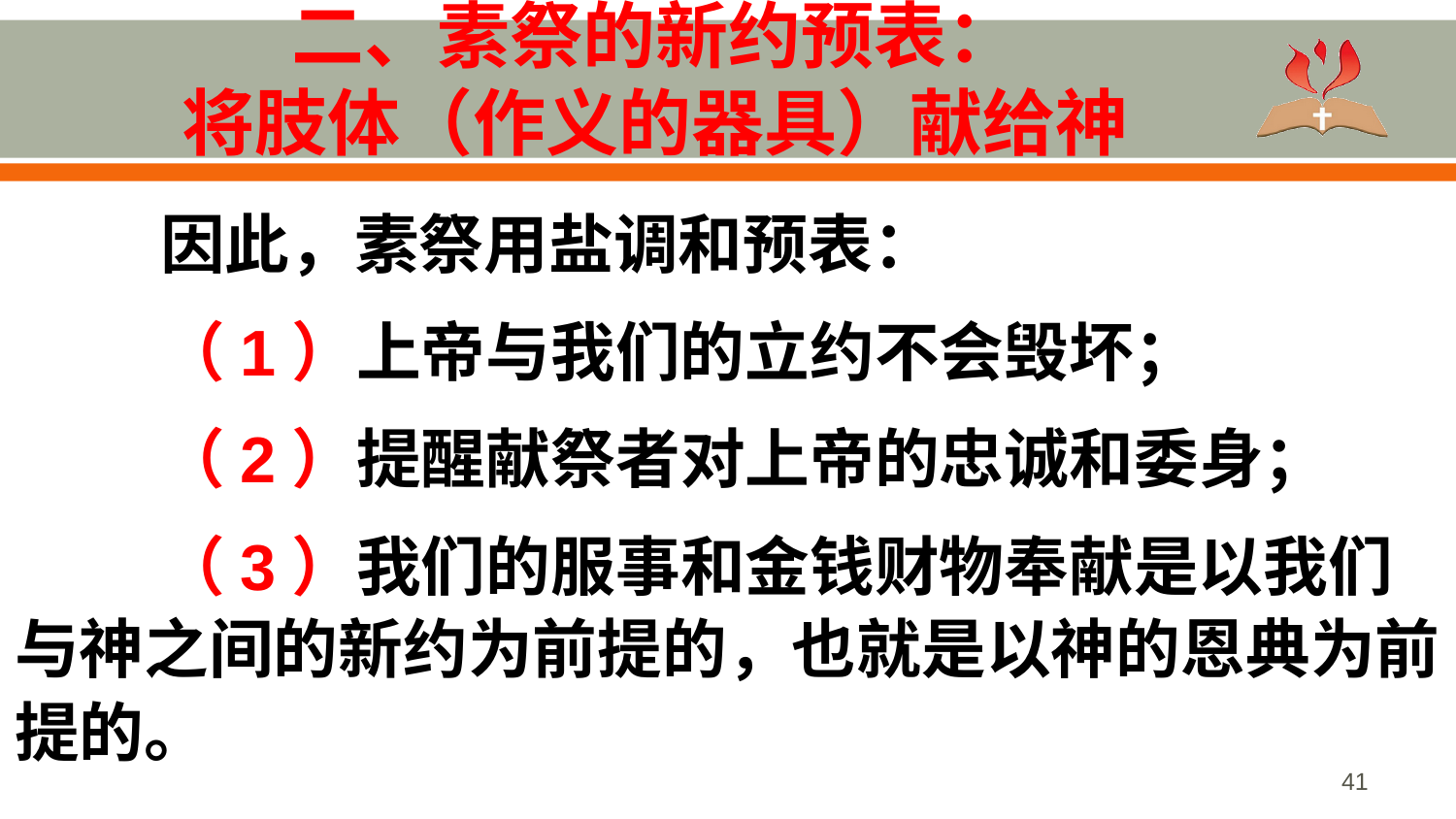

# 二、素祭的新约预表： 将肢体（作义的器具）献给神
	因此，素祭用盐调和预表：
	（1）上帝与我们的立约不会毁坏；
	（2）提醒献祭者对上帝的忠诚和委身；
	（3）我们的服事和金钱财物奉献是以我们与神之间的新约为前提的，也就是以神的恩典为前提的。

41